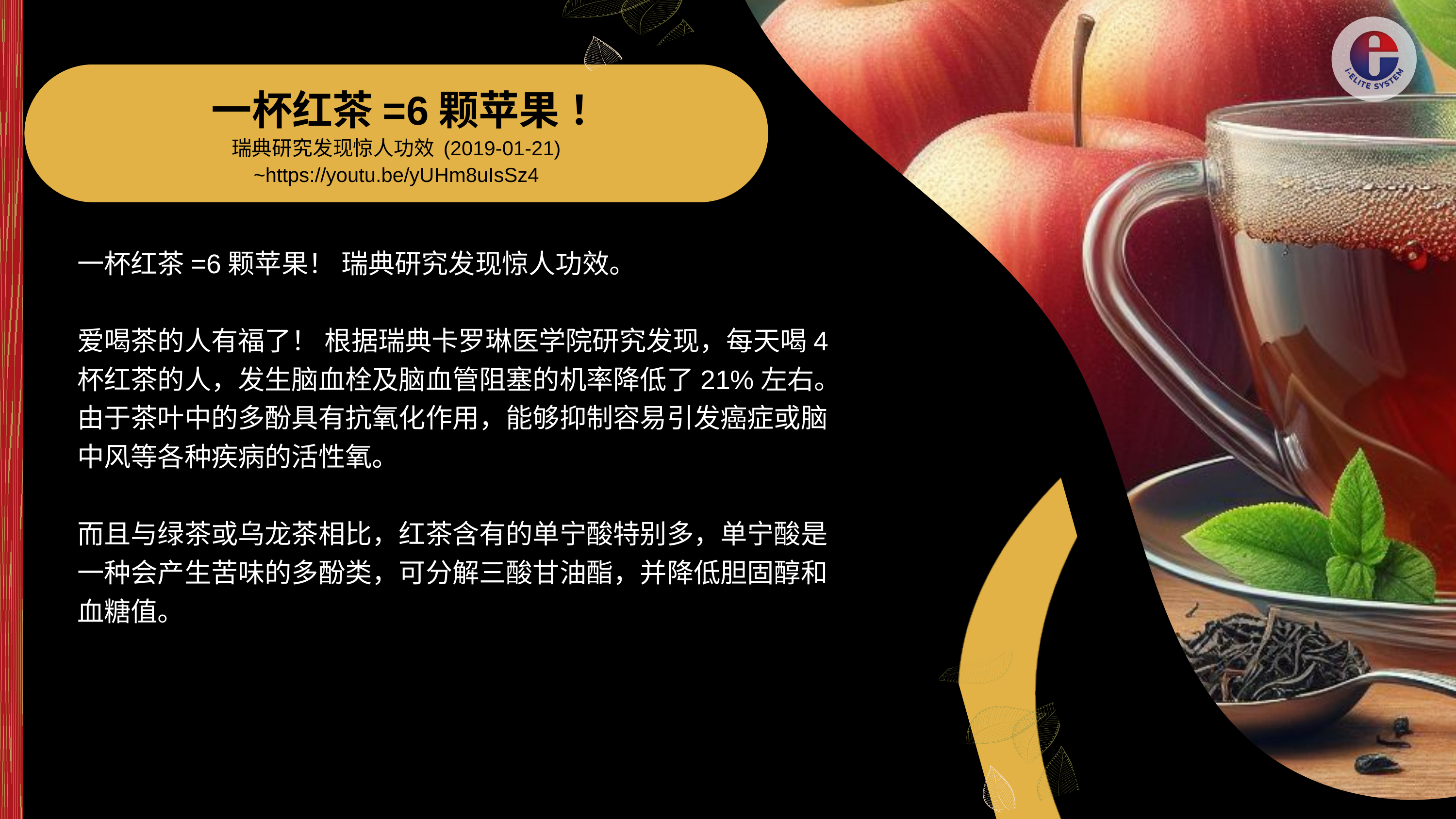

一杯红茶=6颗苹果！
瑞典研究发现惊人功效 (2019-01-21)
~https://youtu.be/yUHm8uIsSz4
一杯红茶=6颗苹果！ 瑞典研究发现惊人功效。

爱喝茶的人有福了！ 根据瑞典卡罗琳医学院研究发现，每天喝4杯红茶的人，发生脑血栓及脑血管阻塞的机率降低了21%左右。 由于茶叶中的多酚具有抗氧化作用，能够抑制容易引发癌症或脑中风等各种疾病的活性氧。

而且与绿茶或乌龙茶相比，红茶含有的单宁酸特别多，单宁酸是一种会产生苦味的多酚类，可分解三酸甘油酯，并降低胆固醇和血糖值。